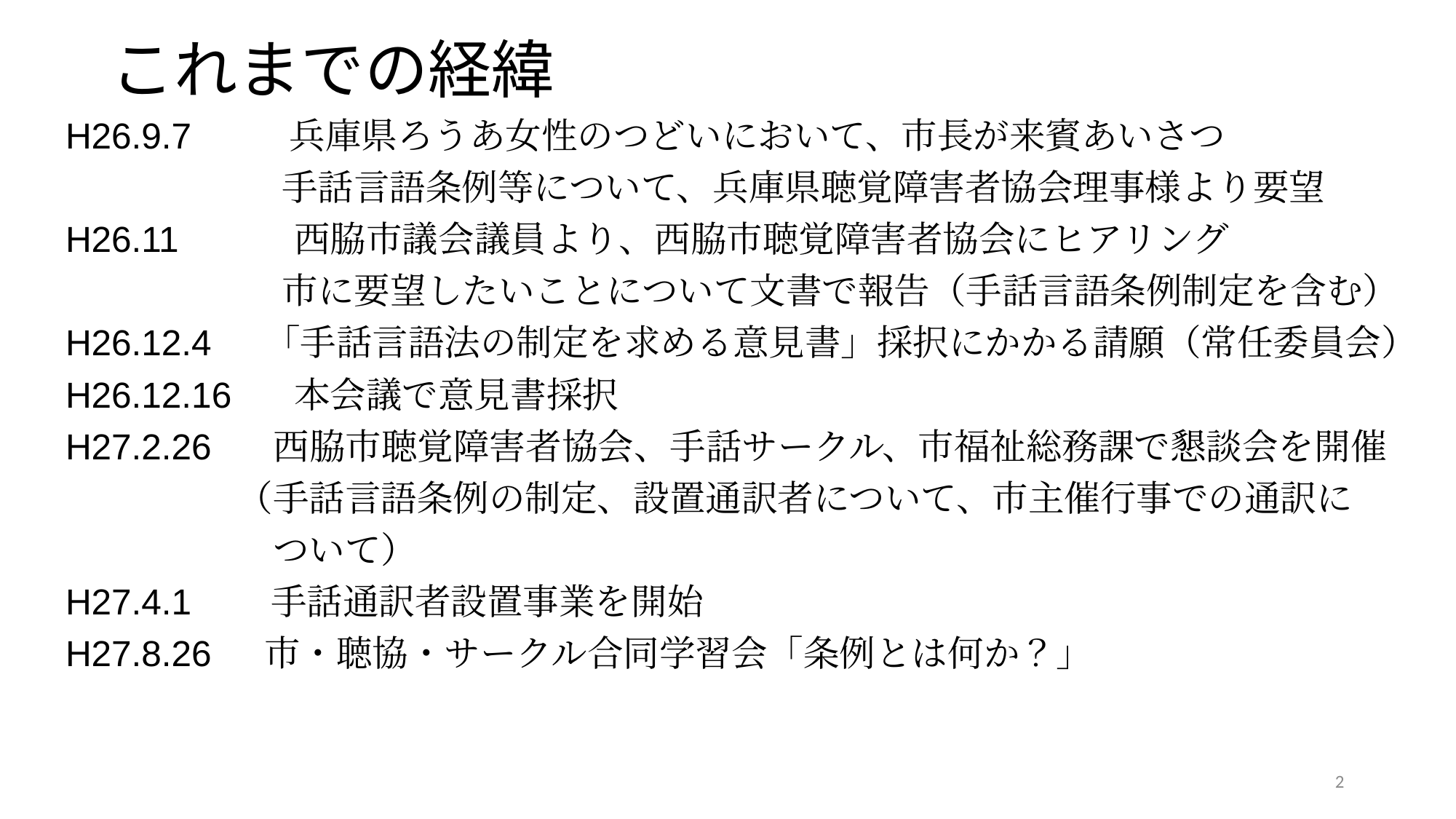

# これまでの経緯
H26.9.7　  　兵庫県ろうあ女性のつどいにおいて、市長が来賓あいさつ
　　　　　　手話言語条例等について、兵庫県聴覚障害者協会理事様より要望
H26.11　　　西脇市議会議員より、西脇市聴覚障害者協会にヒアリング
　　　　　 市に要望したいことについて文書で報告（手話言語条例制定を含む）
H26.12.4　 「手話言語法の制定を求める意見書」採択にかかる請願（常任委員会）
H26.12.16 　 本会議で意見書採択
H27.2.26　  西脇市聴覚障害者協会、手話サークル、市福祉総務課で懇談会を開催
　　　　（手話言語条例の制定、設置通訳者について、市主催行事での通訳に
　　　　　ついて）
H27.4.1　　手話通訳者設置事業を開始
H27.8.26　 市・聴協・サークル合同学習会「条例とは何か？」

2